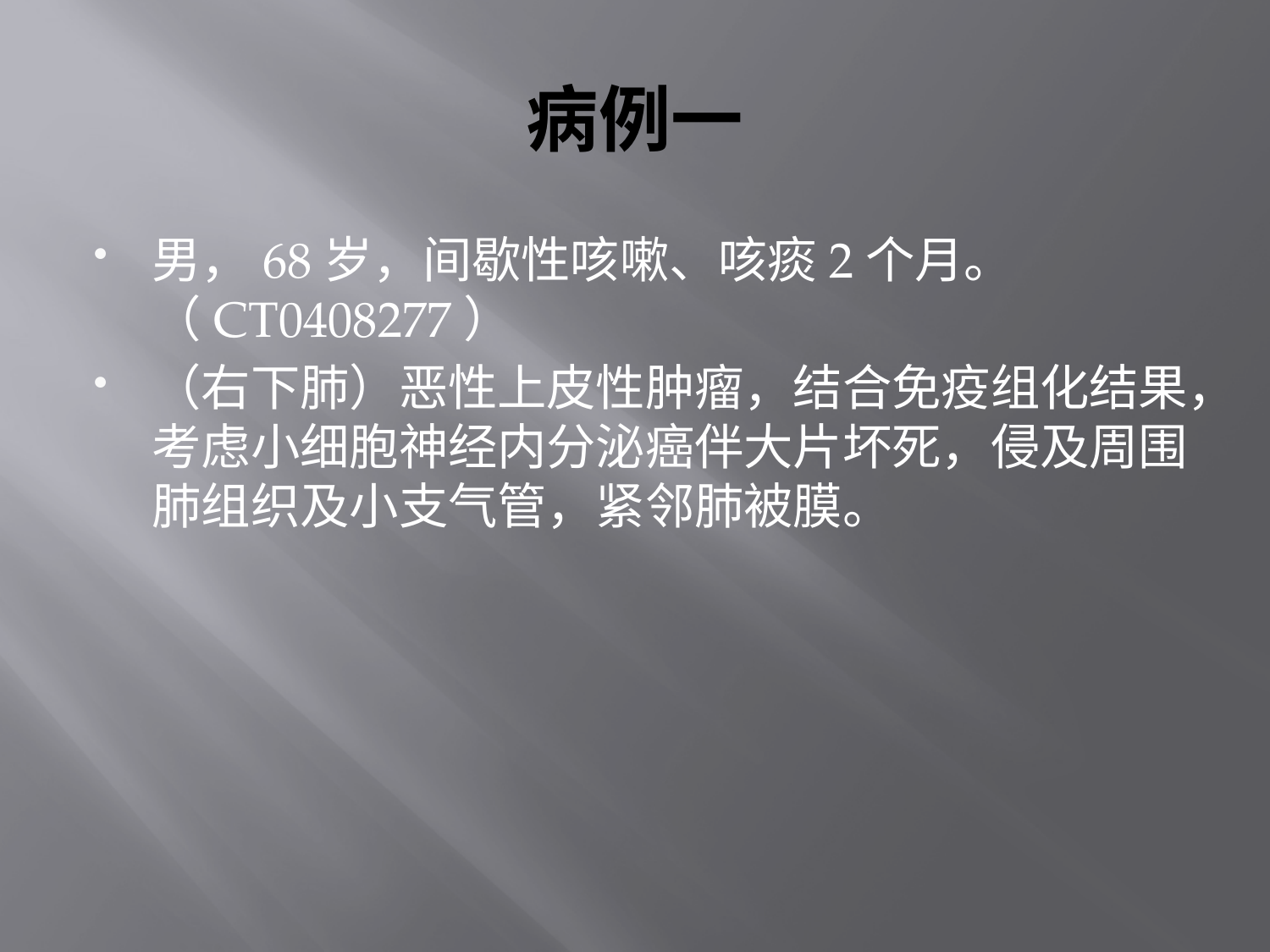

# 病例一
男，68岁，间歇性咳嗽、咳痰2个月。（CT0408277）
（右下肺）恶性上皮性肿瘤，结合免疫组化结果，考虑小细胞神经内分泌癌伴大片坏死，侵及周围肺组织及小支气管，紧邻肺被膜。